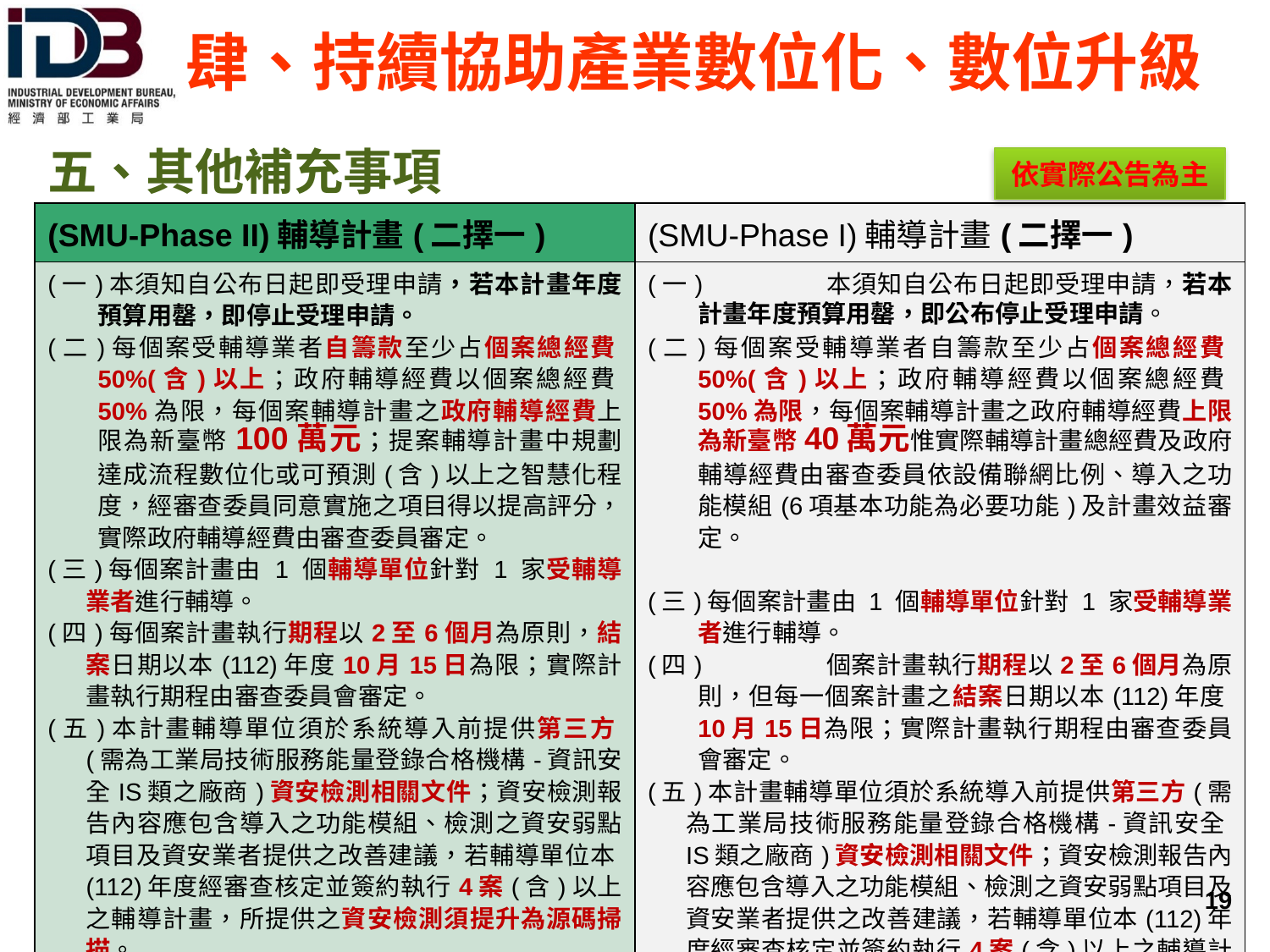

肆、持續協助產業數位化、數位升級
五、其他補充事項
依實際公告為主
| (SMU-Phase II)輔導計畫(二擇一) | (SMU-Phase I)輔導計畫(二擇一) |
| --- | --- |
| (一)本須知自公布日起即受理申請，若本計畫年度預算用罄，即停止受理申請。 (二)每個案受輔導業者自籌款至少占個案總經費50%(含)以上；政府輔導經費以個案總經費50%為限，每個案輔導計畫之政府輔導經費上限為新臺幣100萬元；提案輔導計畫中規劃達成流程數位化或可預測(含)以上之智慧化程度，經審查委員同意實施之項目得以提高評分，實際政府輔導經費由審查委員審定。 (三)每個案計畫由 1 個輔導單位針對 1 家受輔導業者進行輔導。 (四)每個案計畫執行期程以2至6個月為原則，結案日期以本(112)年度10月15日為限；實際計畫執行期程由審查委員會審定。 (五)本計畫輔導單位須於系統導入前提供第三方(需為工業局技術服務能量登錄合格機構-資訊安全IS類之廠商)資安檢測相關文件；資安檢測報告內容應包含導入之功能模組、檢測之資安弱點項目及資安業者提供之改善建議，若輔導單位本(112)年度經審查核定並簽約執行4案(含)以上之輔導計畫，所提供之資安檢測須提升為源碼掃描。 | (一) 本須知自公布日起即受理申請，若本計畫年度預算用罄，即公布停止受理申請。 (二)每個案受輔導業者自籌款至少占個案總經費50%(含)以上；政府輔導經費以個案總經費50%為限，每個案輔導計畫之政府輔導經費上限為新臺幣40萬元惟實際輔導計畫總經費及政府輔導經費由審查委員依設備聯網比例、導入之功能模組(6項基本功能為必要功能)及計畫效益審定。 (三)每個案計畫由 1 個輔導單位針對 1 家受輔導業者進行輔導。 (四) 個案計畫執行期程以2至6個月為原則，但每一個案計畫之結案日期以本(112)年度10月15日為限；實際計畫執行期程由審查委員會審定。 (五)本計畫輔導單位須於系統導入前提供第三方(需為工業局技術服務能量登錄合格機構-資訊安全IS類之廠商)資安檢測相關文件；資安檢測報告內容應包含導入之功能模組、檢測之資安弱點項目及資安業者提供之改善建議，若輔導單位本(112)年度經審查核定並簽約執行4案(含)以上之輔導計畫，所提供之資安檢測須提升為源碼掃描。 |
 19